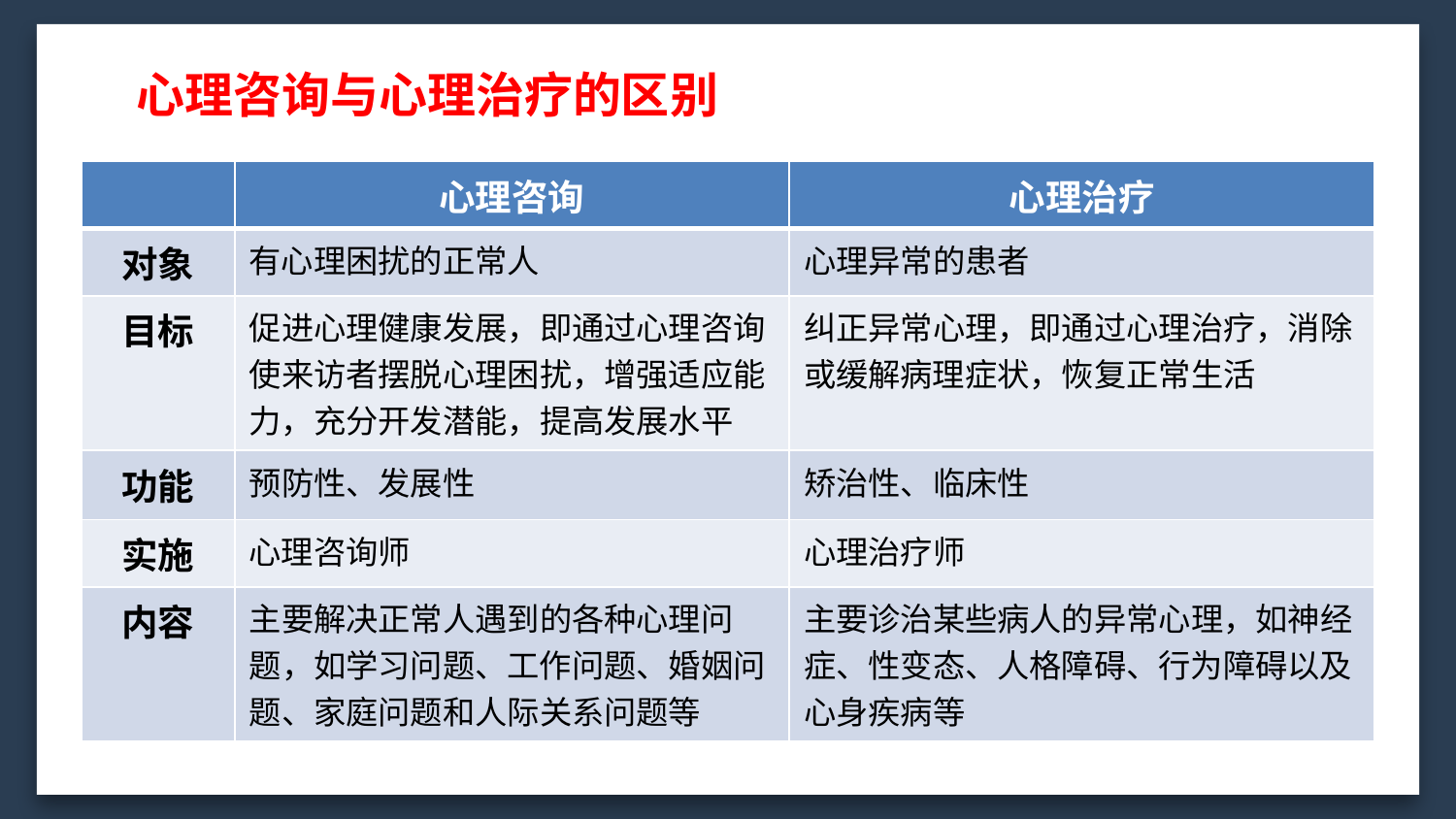

心理咨询与心理治疗的区别
|  | 心理咨询 | 心理治疗 |
| --- | --- | --- |
| 对象 | 有心理困扰的正常人 | 心理异常的患者 |
| 目标 | 促进心理健康发展，即通过心理咨询使来访者摆脱心理困扰，增强适应能力，充分开发潜能，提高发展水平 | 纠正异常心理，即通过心理治疗，消除或缓解病理症状，恢复正常生活 |
| 功能 | 预防性、发展性 | 矫治性、临床性 |
| 实施 | 心理咨询师 | 心理治疗师 |
| 内容 | 主要解决正常人遇到的各种心理问题，如学习问题、工作问题、婚姻问题、家庭问题和人际关系问题等 | 主要诊治某些病人的异常心理，如神经症、性变态、人格障碍、行为障碍以及心身疾病等 |